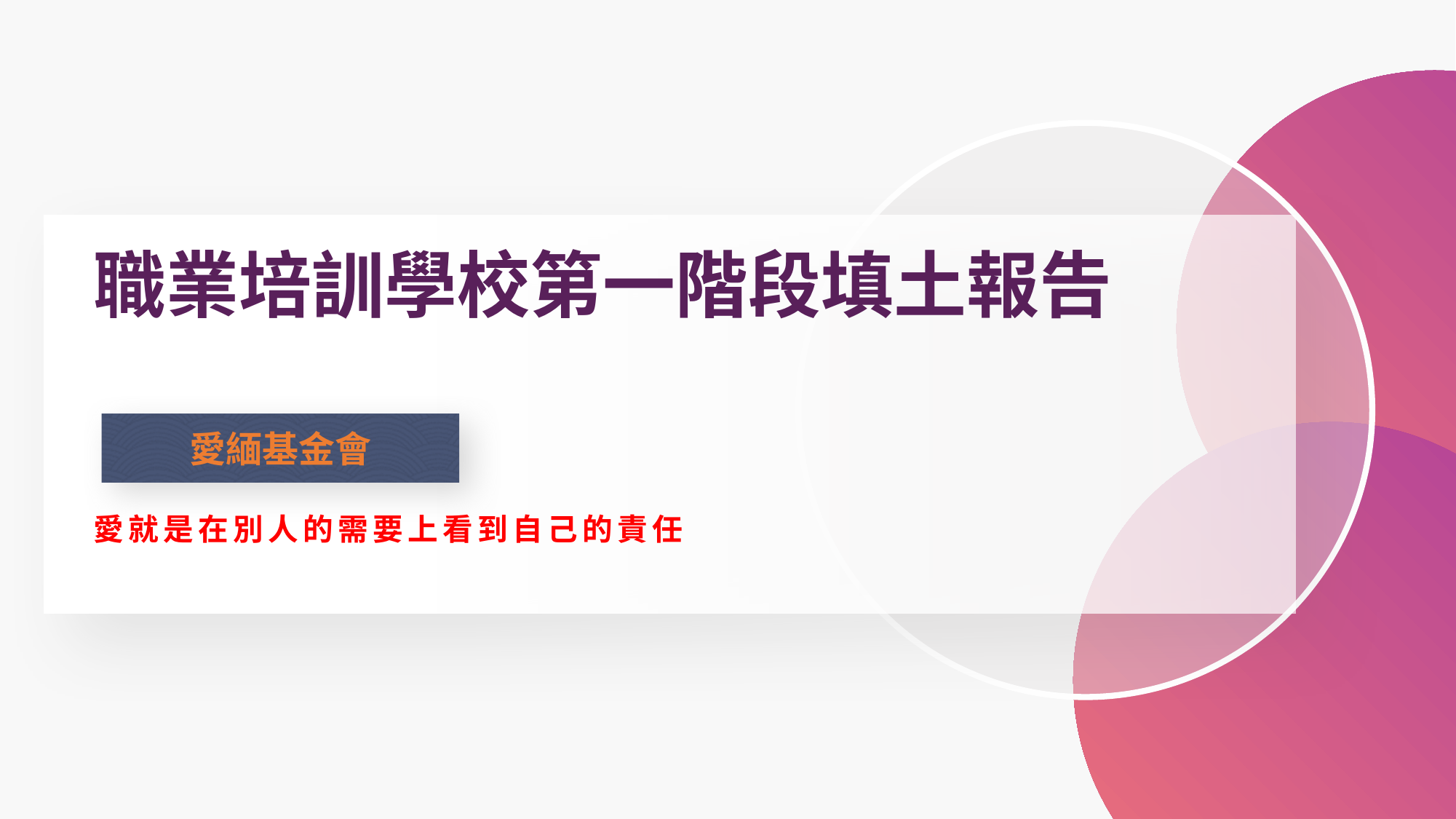

職業培訓學校第一階段填土報告
愛緬基金會

愛就是在別人的需要上看到自己的責任